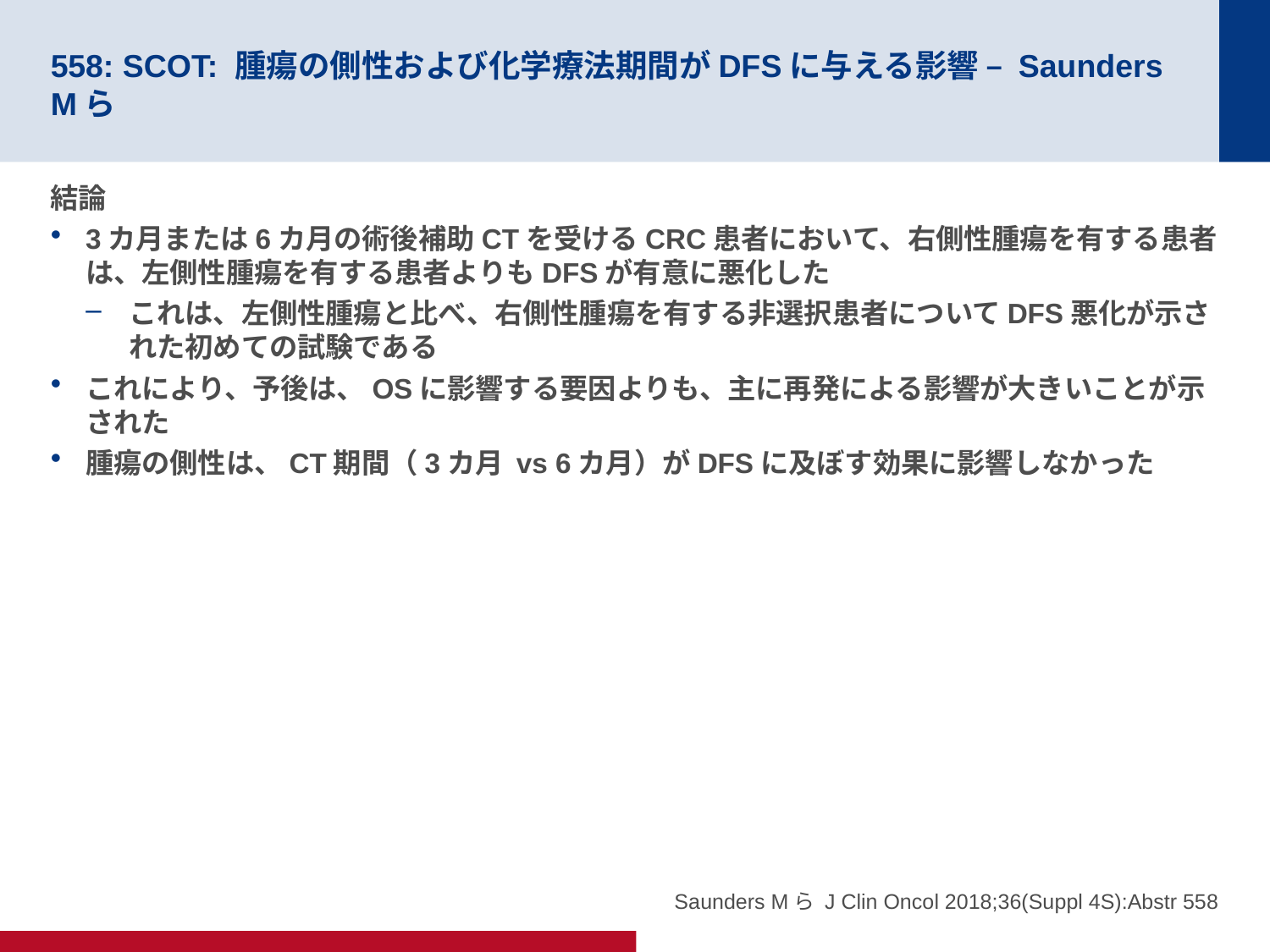

# 558: SCOT: 腫瘍の側性および化学療法期間がDFSに与える影響 – Saunders Mら
結論
3カ月または6カ月の術後補助CTを受けるCRC患者において、右側性腫瘍を有する患者は、左側性腫瘍を有する患者よりもDFSが有意に悪化した
これは、左側性腫瘍と比べ、右側性腫瘍を有する非選択患者についてDFS悪化が示された初めての試験である
これにより、予後は、OSに影響する要因よりも、主に再発による影響が大きいことが示された
腫瘍の側性は、CT期間（3カ月 vs 6カ月）がDFSに及ぼす効果に影響しなかった

Saunders Mら J Clin Oncol 2018;36(Suppl 4S):Abstr 558